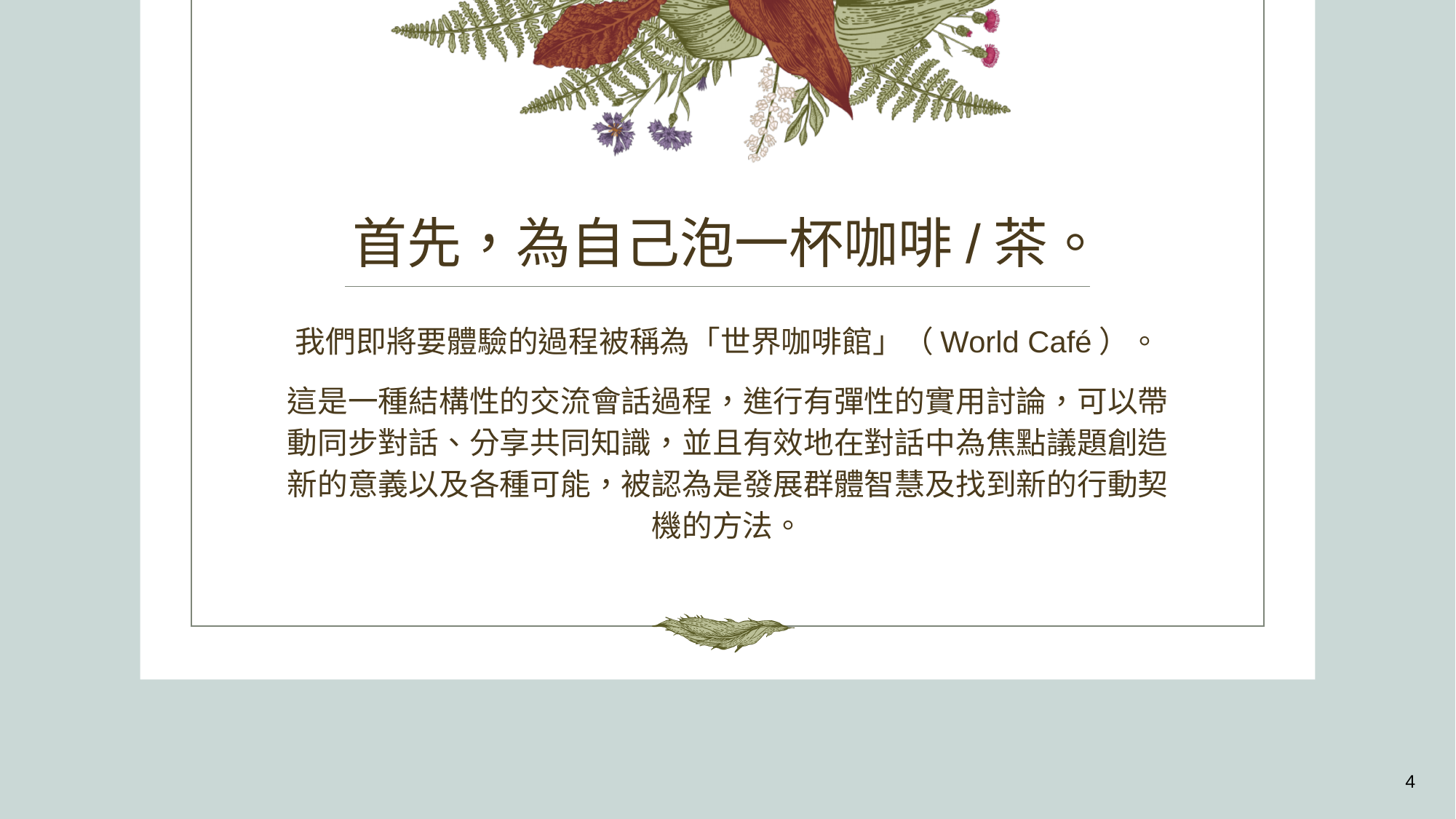

# 首先，為自己泡一杯咖啡/茶。
我們即將要體驗的過程被稱為「世界咖啡館」（World Café）。
這是一種結構性的交流會話過程，進行有彈性的實用討論，可以帶動同步對話、分享共同知識，並且有效地在對話中為焦點議題創造新的意義以及各種可能，被認為是發展群體智慧及找到新的行動契機的方法。
4